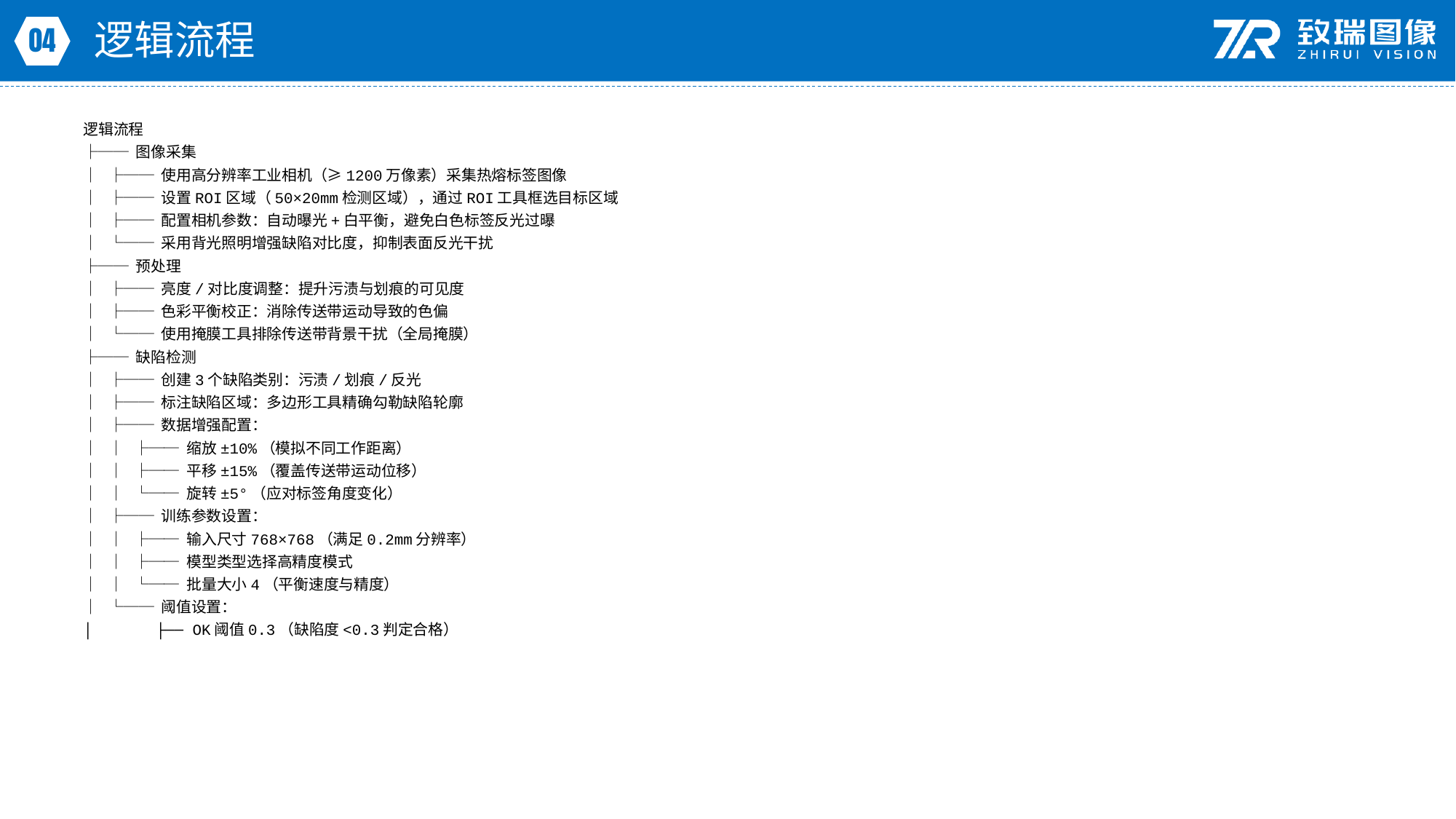

逻辑流程
04

逻辑流程
├── 图像采集
│   ├── 使用高分辨率工业相机（≥1200万像素）采集热熔标签图像
│   ├── 设置ROI区域（50×20mm检测区域），通过ROI工具框选目标区域
│   ├── 配置相机参数：自动曝光+白平衡，避免白色标签反光过曝
│   └── 采用背光照明增强缺陷对比度，抑制表面反光干扰
├── 预处理
│   ├── 亮度/对比度调整：提升污渍与划痕的可见度
│   ├── 色彩平衡校正：消除传送带运动导致的色偏
│   └── 使用掩膜工具排除传送带背景干扰（全局掩膜）
├── 缺陷检测
│   ├── 创建3个缺陷类别：污渍/划痕/反光
│   ├── 标注缺陷区域：多边形工具精确勾勒缺陷轮廓
│   ├── 数据增强配置：
│   │   ├── 缩放±10%（模拟不同工作距离）
│   │   ├── 平移±15%（覆盖传送带运动位移）
│   │   └── 旋转±5°（应对标签角度变化）
│   ├── 训练参数设置：
│   │   ├── 输入尺寸768×768（满足0.2mm分辨率）
│   │   ├── 模型类型选择高精度模式
│   │   └── 批量大小4（平衡速度与精度）
│   └── 阈值设置：
│       ├── OK阈值0.3（缺陷度<0.3判定合格）